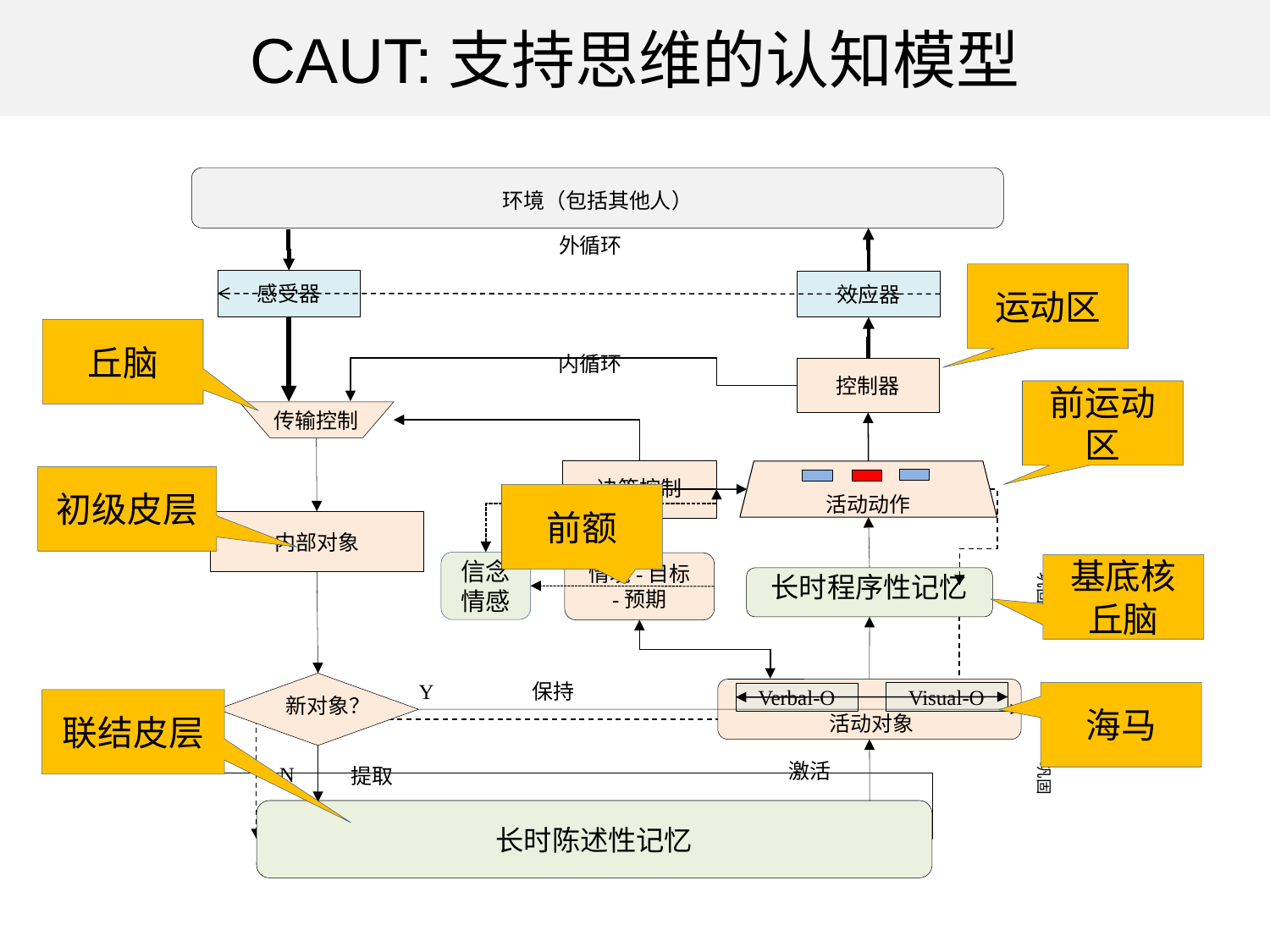

# CAUT:支持思维的认知模型
环境（包括其他人）

外循环
感受器
效应器
内循环
控制器

传输控制
决策控制

活动动作
内部对象
信念
情感
情境-目标
-预期
巩固
长时程序性记忆

保持
Y
新对象？

Visual-O
Verbal-O

活动对象

激活
巩固
N
提取
长时陈述性记忆

运动区
丘脑
前运动区
初级皮层
前额
基底核
丘脑
海马
联结皮层